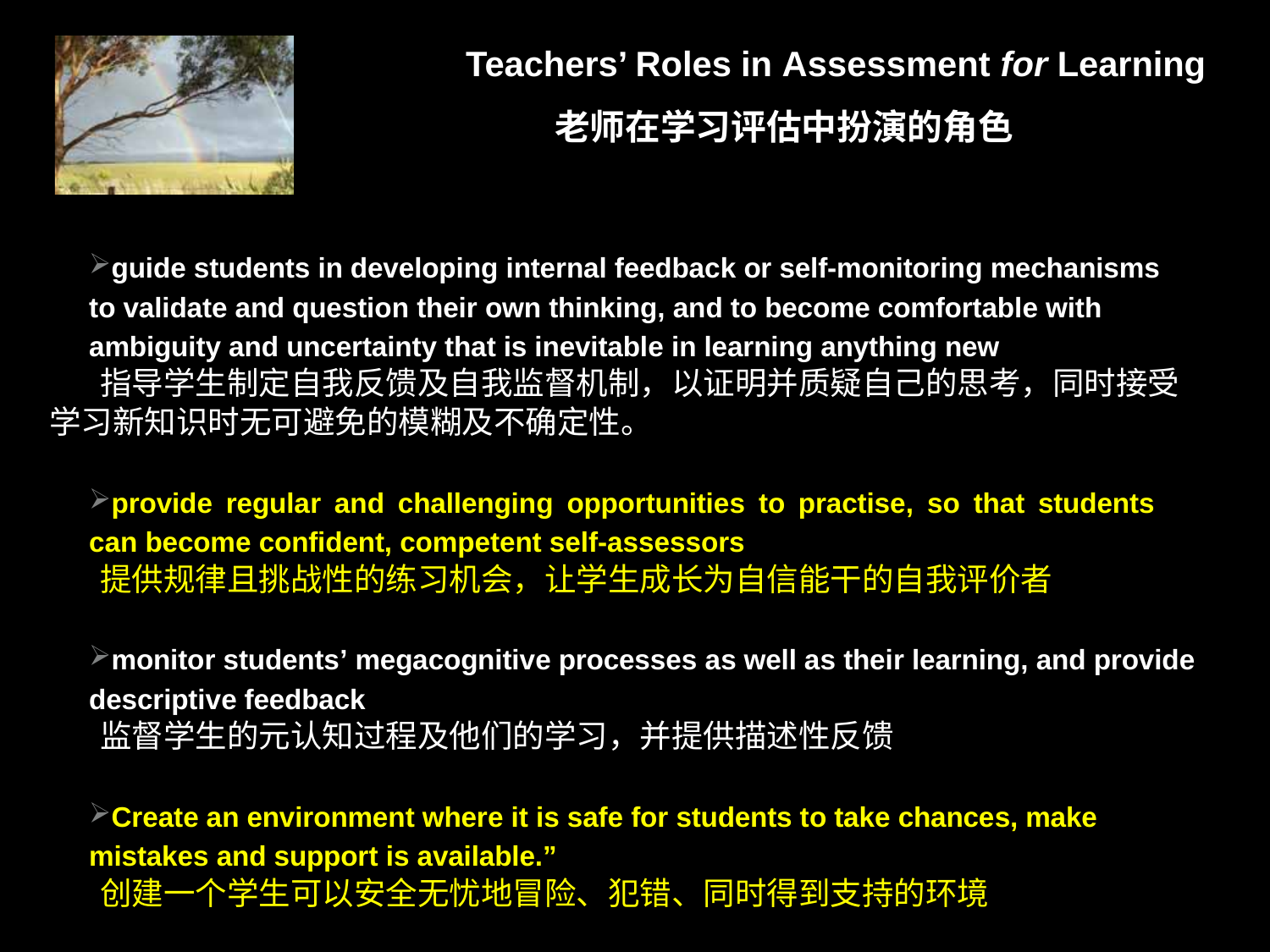

# Teachers’ Roles in Assessment for Learning 老师在学习评估中扮演的角色

guide students in developing internal feedback or self-monitoring mechanisms to validate and question their own thinking, and to become comfortable with ambiguity and uncertainty that is inevitable in learning anything new
      指导学生制定自我反馈及自我监督机制，以证明并质疑自己的思考，同时接受学习新知识时无可避免的模糊及不确定性。

provide regular and challenging opportunities to practise, so that students can become confident, competent self-assessors
      提供规律且挑战性的练习机会，让学生成长为自信能干的自我评价者

monitor students’ megacognitive processes as well as their learning, and provide descriptive feedback
      监督学生的元认知过程及他们的学习，并提供描述性反馈

Create an environment where it is safe for students to take chances, make mistakes and support is available.”
      创建一个学生可以安全无忧地冒险、犯错、同时得到支持的环境